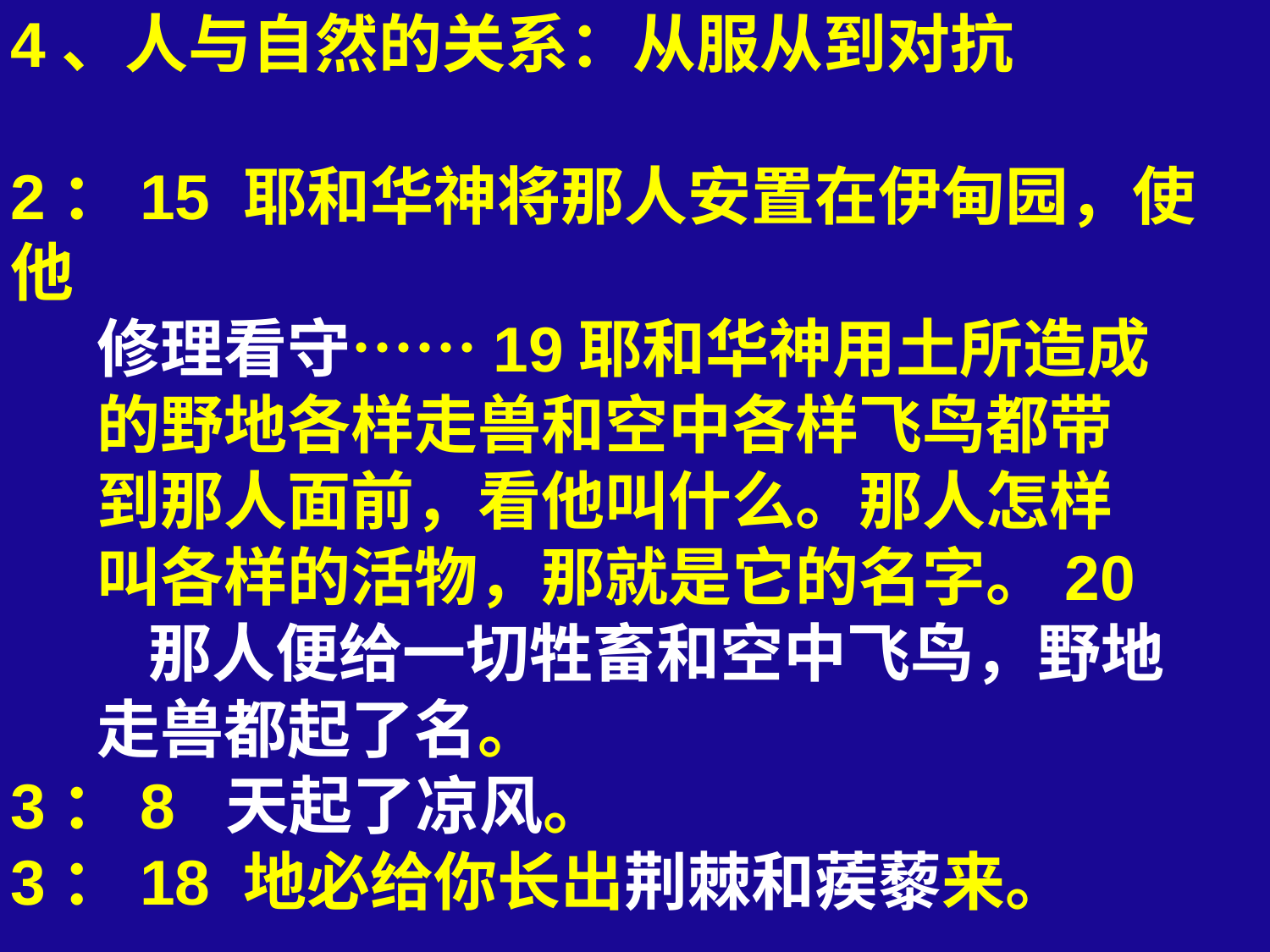

# 4、人与自然的关系：从服从到对抗 2：15 耶和华神将那人安置在伊甸园，使他 修理看守……19耶和华神用土所造成 的野地各样走兽和空中各样飞鸟都带 到那人面前，看他叫什么。那人怎样 叫各样的活物，那就是它的名字。20 那人便给一切牲畜和空中飞鸟，野地 走兽都起了名。 3：8  天起了凉风。 3：18 地必给你长出荆棘和蒺藜来。